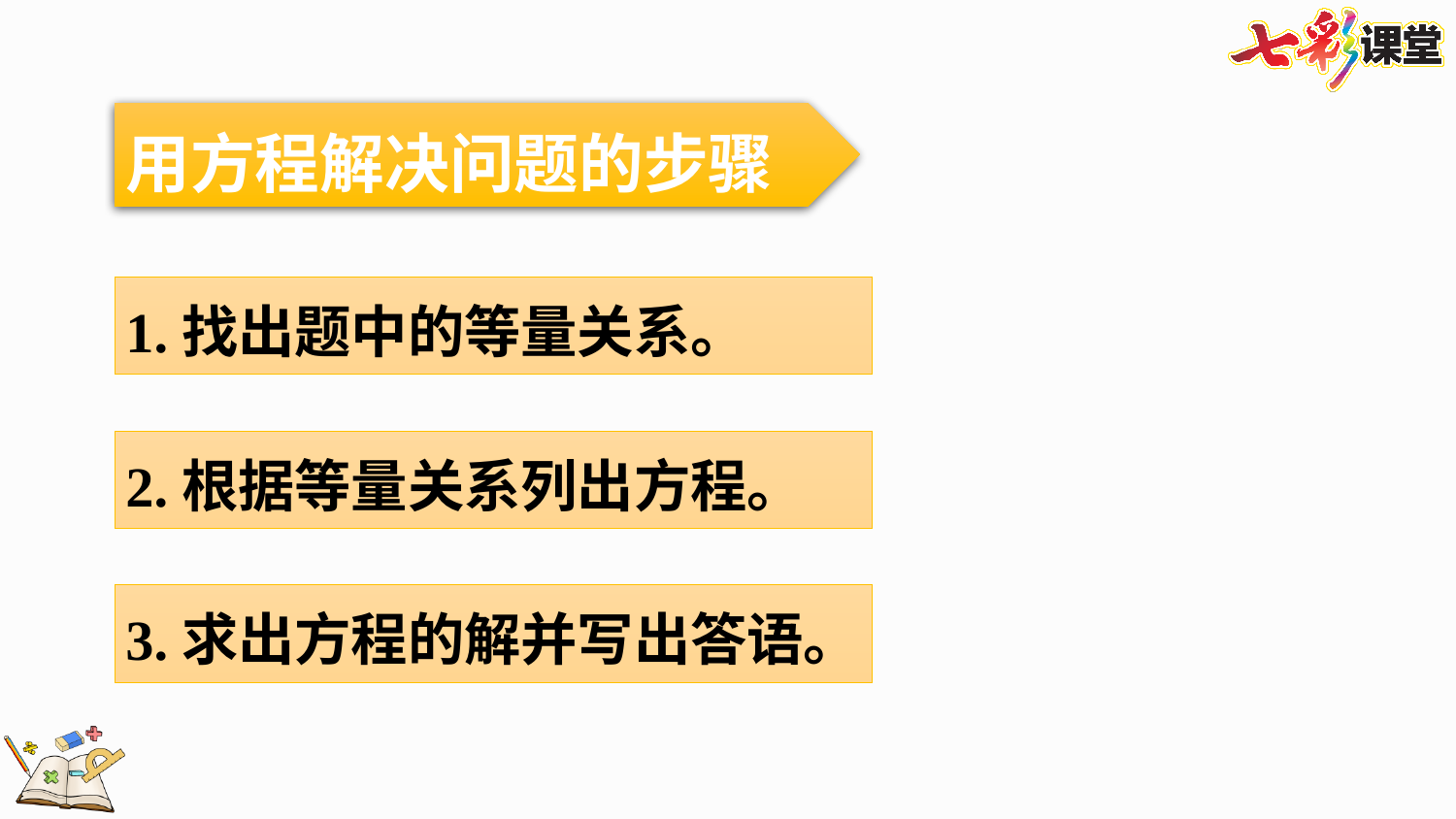

用方程解决问题的步骤
1.找出题中的等量关系。
2.根据等量关系列出方程。
3.求出方程的解并写出答语。